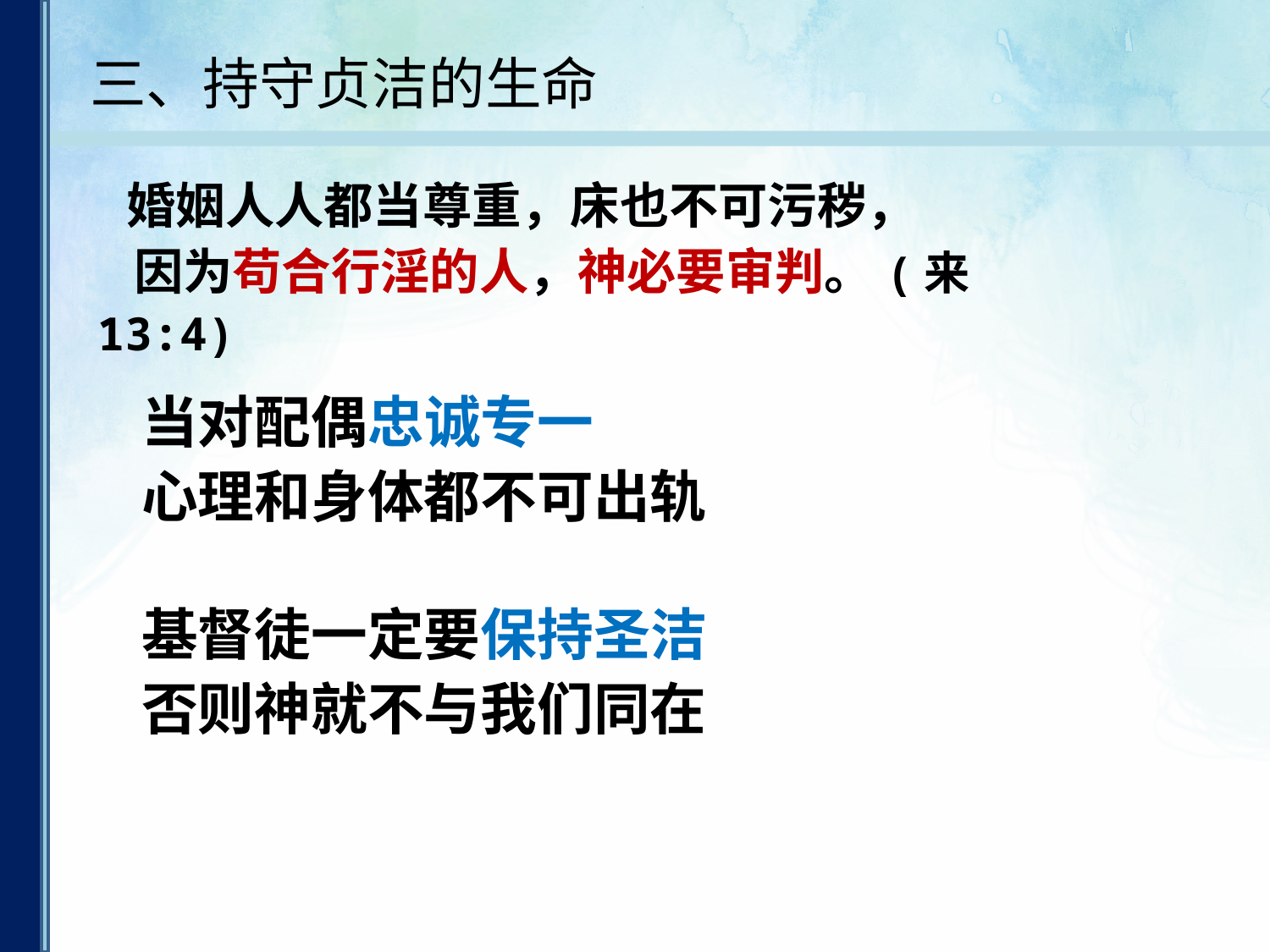

三、持守贞洁的生命

   婚姻人人都当尊重，床也不可污秽，
 因为苟合行淫的人，神必要审判。(来13:4)

当对配偶忠诚专一
心理和身体都不可出轨
基督徒一定要保持圣洁否则神就不与我们同在